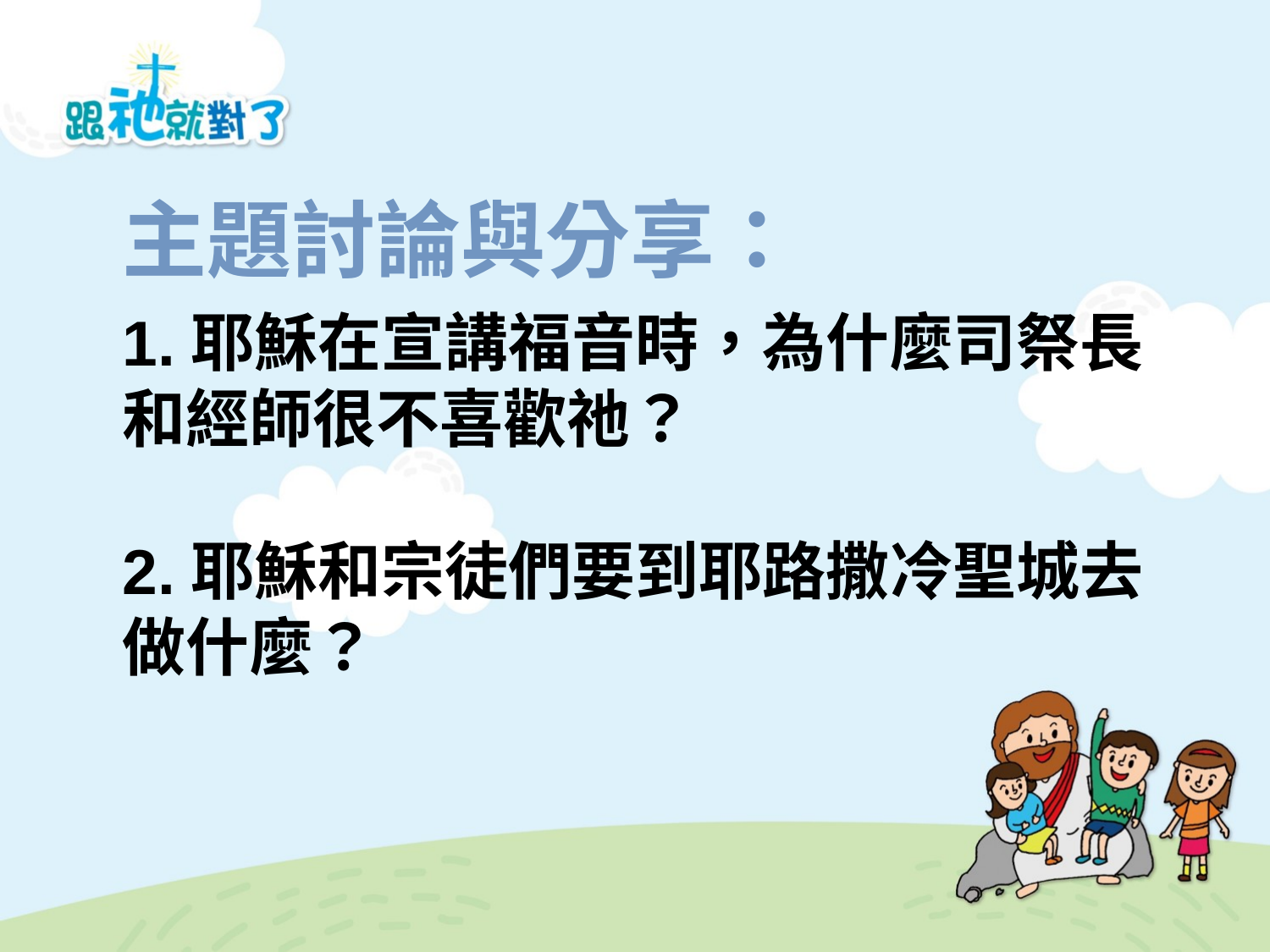

主題討論與分享：
1.耶穌在宣講福音時，為什麼司祭長和經師很不喜歡祂？

2.耶穌和宗徒們要到耶路撒冷聖城去做什麼？